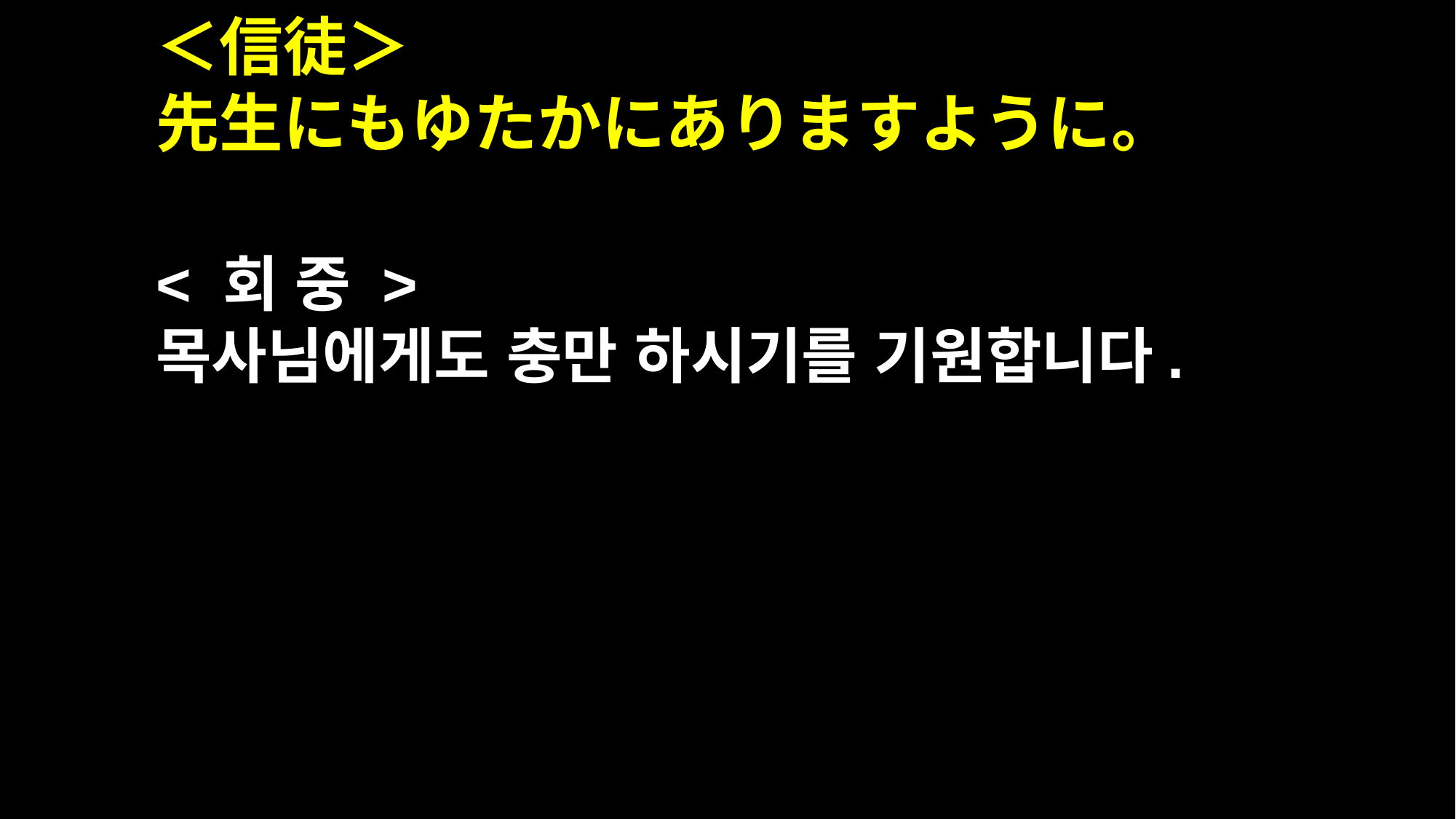

＜信徒＞
先生にもゆたかにありますように。

< 회 중 >
목사님에게도 충만 하시기를 기원합니다.